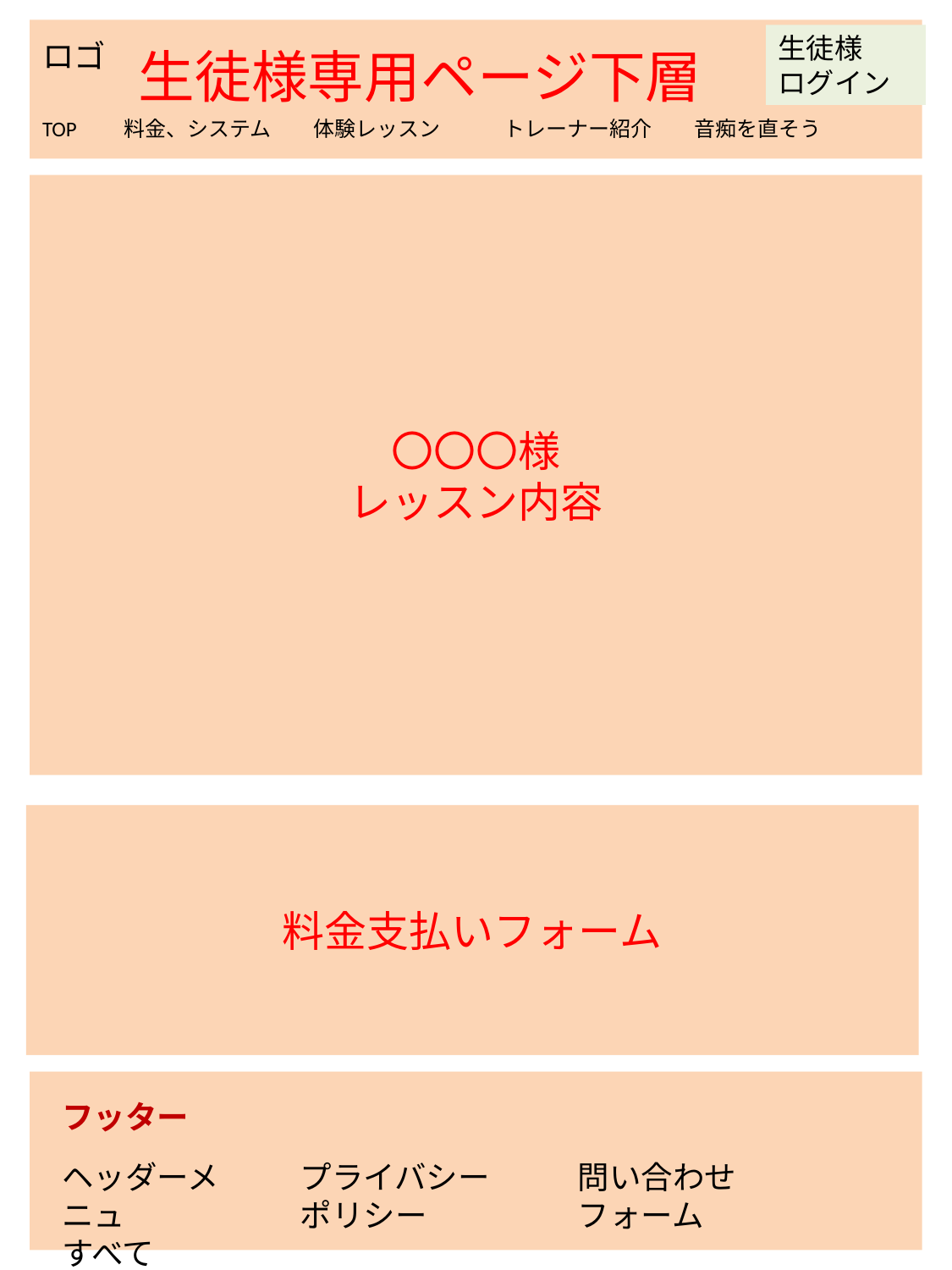

生徒様
ログイン
ロゴ
生徒様専用ページ下層

TOP　　料金、システム　　体験レッスン　　　トレーナー紹介　　音痴を直そう
〇〇〇様
レッスン内容
料金支払いフォーム

フッター

ヘッダーメニュ
すべて
プライバシーポリシー
問い合わせフォーム